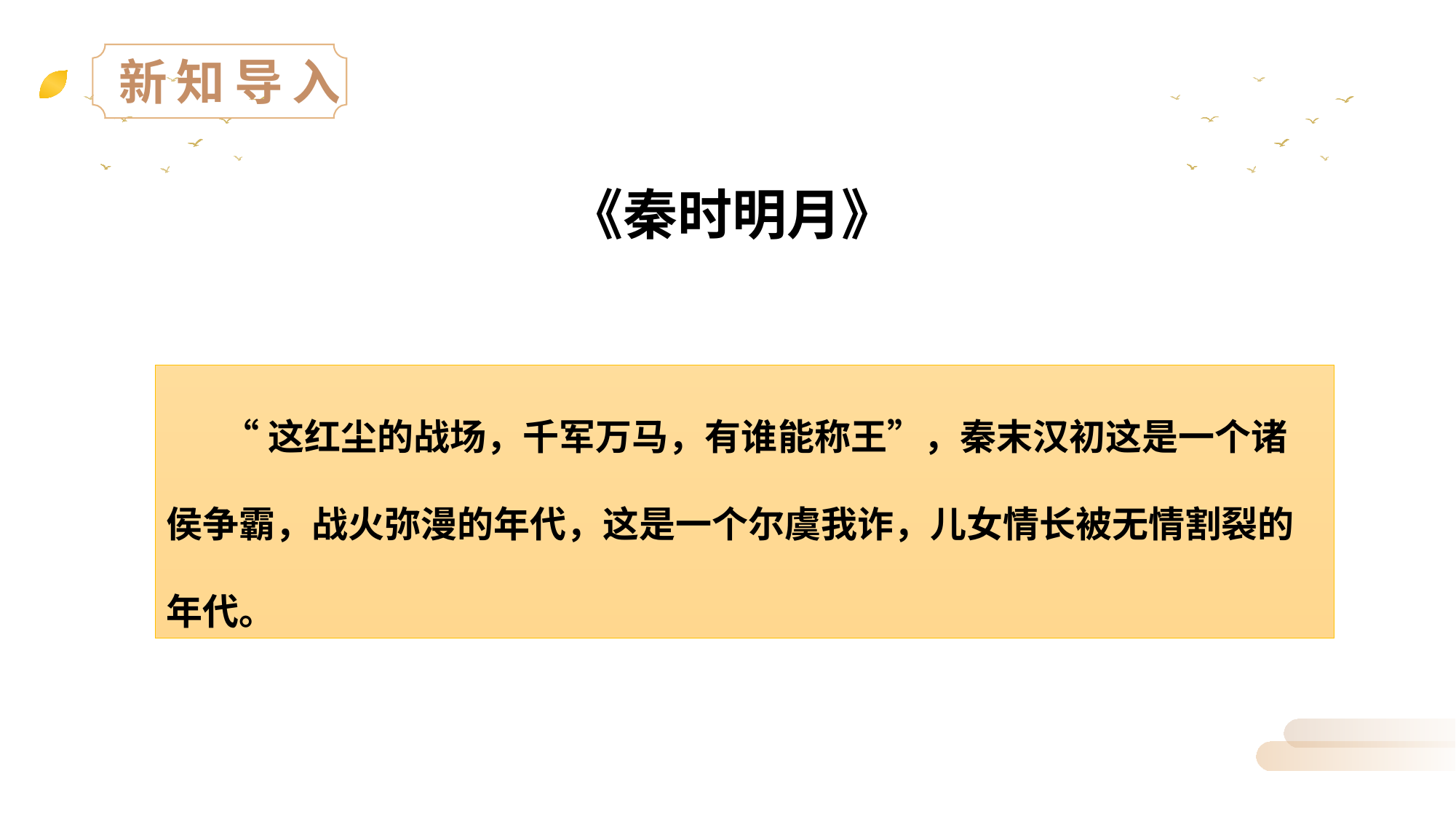

新知导入
《秦时明月》
       “这红尘的战场，千军万马，有谁能称王”，秦末汉初这是一个诸侯争霸，战火弥漫的年代，这是一个尔虞我诈，儿女情长被无情割裂的年代。